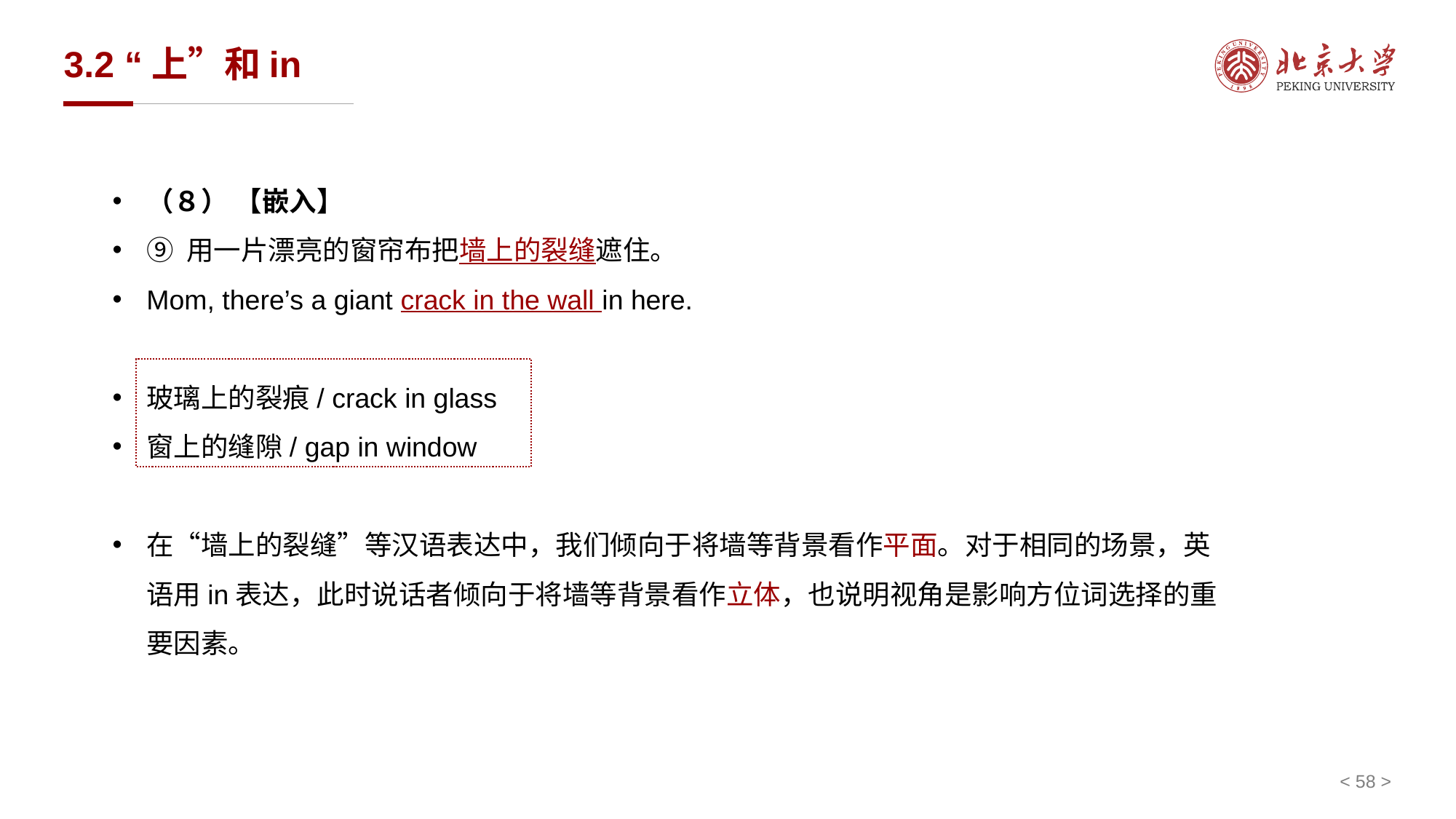

# 3.2 “上”和in
（８） 【嵌入】
⑨ 用一片漂亮的窗帘布把墙上的裂缝遮住。
Mom, there’s a giant crack in the wall in here.

玻璃上的裂痕/ crack in glass
窗上的缝隙/ gap in window

在“墙上的裂缝”等汉语表达中，我们倾向于将墙等背景看作平面。对于相同的场景，英语用in表达，此时说话者倾向于将墙等背景看作立体，也说明视角是影响方位词选择的重要因素。

< 58 >